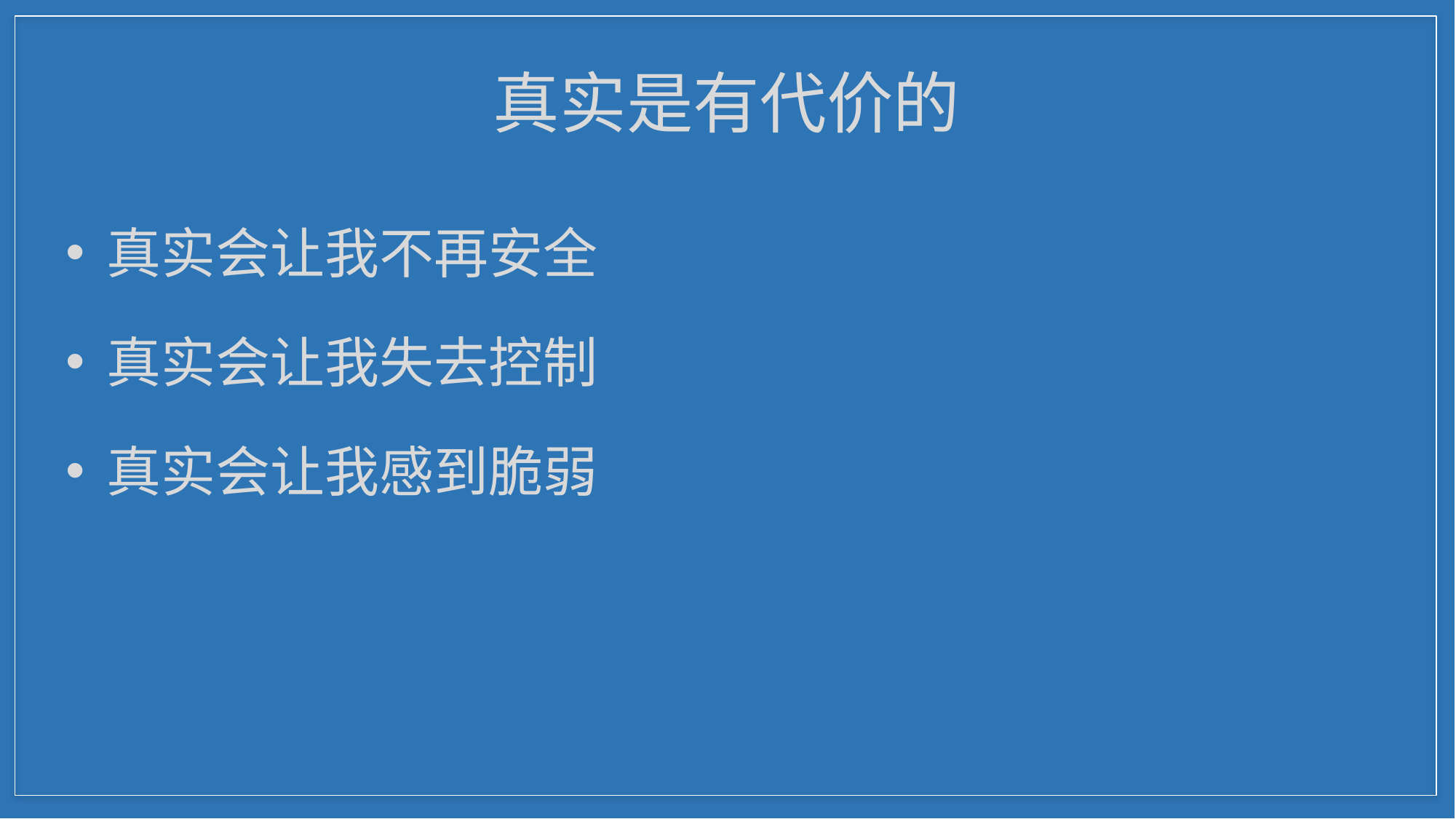

# 真实是有代价的
真实会让我不再安全
真实会让我失去控制
真实会让我感到脆弱